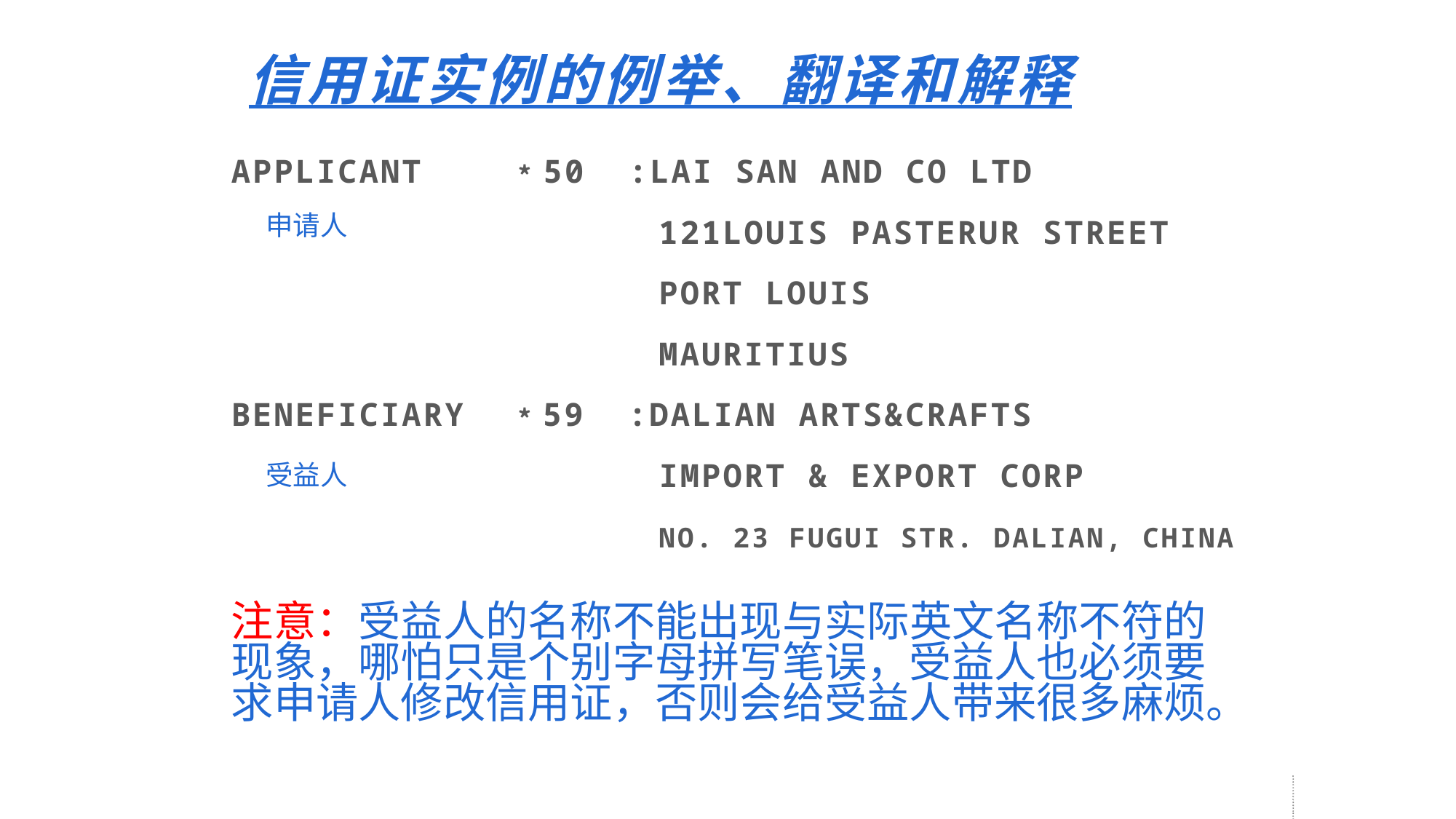

# 信用证实例的例举、翻译和解释
APPLICANT    ﹡50  :LAI SAN AND CO LTD
                    121LOUIS PASTERUR STREET
                    PORT LOUIS
                    MAURITIUS
BENEFICIARY  ﹡59  :DALIAN ARTS&CRAFTS
                    IMPORT & EXPORT CORP
                    NO. 23 FUGUI STR. DALIAN, CHINA
申请人
受益人
注意：受益人的名称不能出现与实际英文名称不符的现象，哪怕只是个别字母拼写笔误，受益人也必须要求申请人修改信用证，否则会给受益人带来很多麻烦。
哪庚眷荧厄梦佣乾趾猾蕴俱收维机哺逃拘邻偷兄闽趾躯病啸颊芝靶检查训第二章信用证第二章信用证